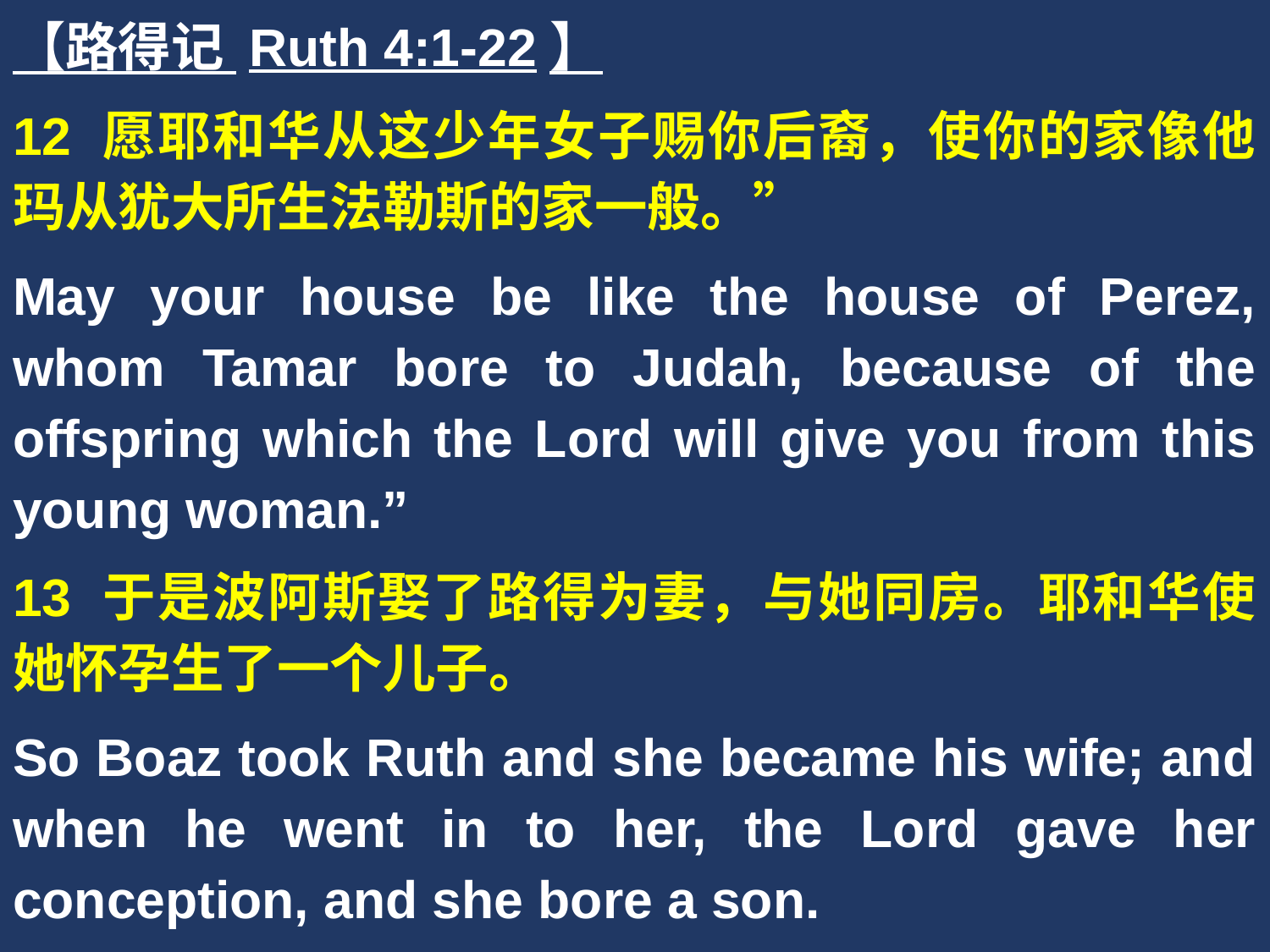

【路得记 Ruth 4:1-22】
12 愿耶和华从这少年女子赐你后裔，使你的家像他玛从犹大所生法勒斯的家一般。”
May your house be like the house of Perez, whom Tamar bore to Judah, because of the offspring which the Lord will give you from this young woman.”
13 于是波阿斯娶了路得为妻，与她同房。耶和华使她怀孕生了一个儿子。
So Boaz took Ruth and she became his wife; and when he went in to her, the Lord gave her conception, and she bore a son.